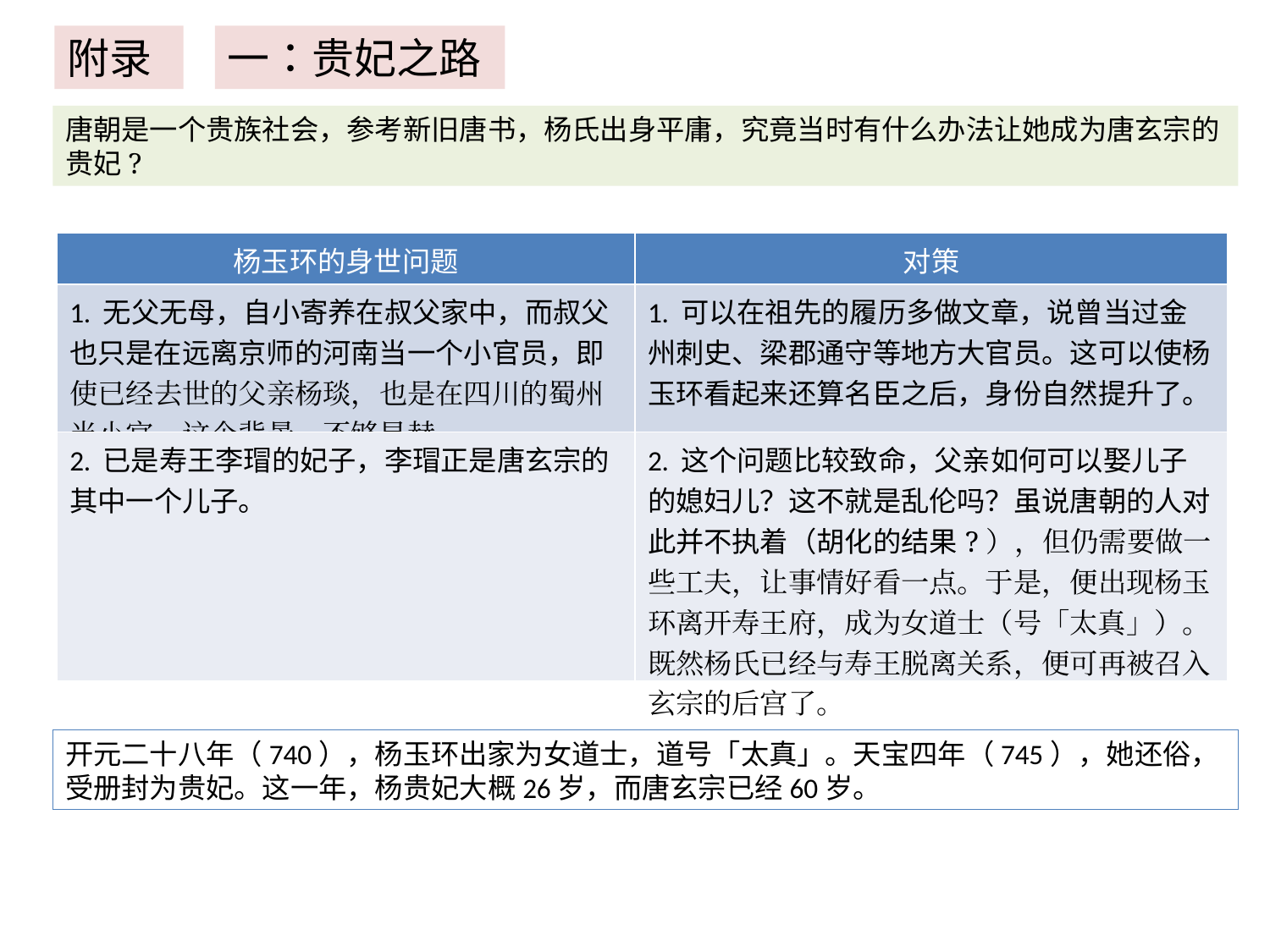

一：贵妃之路
附录
唐朝是一个贵族社会，参考新旧唐书，杨氏出身平庸，究竟当时有什么办法让她成为唐玄宗的贵妃?
| 杨玉环的身世问题 | 对策 |
| --- | --- |
| 1. 无父无母，自小寄养在叔父家中，而叔父也只是在远离京师的河南当一个小官员，即使已经去世的父亲杨琰，也是在四川的蜀州当小官。这个背景，不够显赫。 | 1. 可以在祖先的履历多做文章，说曾当过金州刺史、梁郡通守等地方大官员。这可以使杨玉环看起来还算名臣之后，身份自然提升了。 |
| 2. 已是寿王李瑁的妃子，李瑁正是唐玄宗的其中一个儿子。 | 2. 这个问题比较致命，父亲如何可以娶儿子的媳妇儿？这不就是乱伦吗？虽说唐朝的人对此并不执着（胡化的结果?），但仍需要做一些工夫，让事情好看一点。于是，便出现杨玉环离开寿王府，成为女道士（号「太真」）。既然杨氏已经与寿王脱离关系，便可再被召入玄宗的后宫了。 |
开元二十八年（740），杨玉环出家为女道士，道号「太真」。天宝四年（745），她还俗，受册封为贵妃。这一年，杨贵妃大概26岁，而唐玄宗已经60岁。